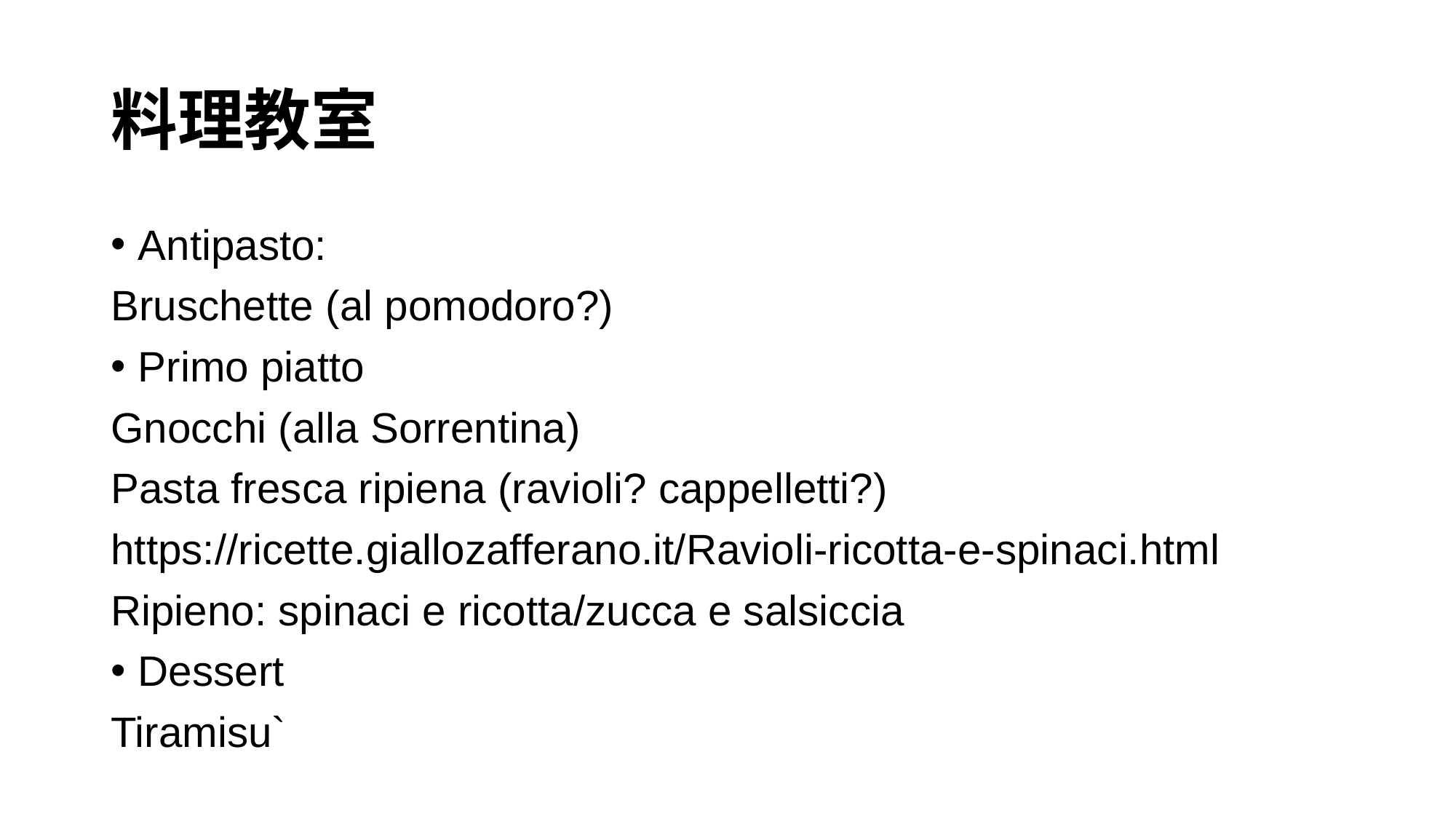

# 料理教室
Antipasto:
Bruschette (al pomodoro?)
Primo piatto
Gnocchi (alla Sorrentina)
Pasta fresca ripiena (ravioli? cappelletti?)
https://ricette.giallozafferano.it/Ravioli-ricotta-e-spinaci.html
Ripieno: spinaci e ricotta/zucca e salsiccia
Dessert
Tiramisu`